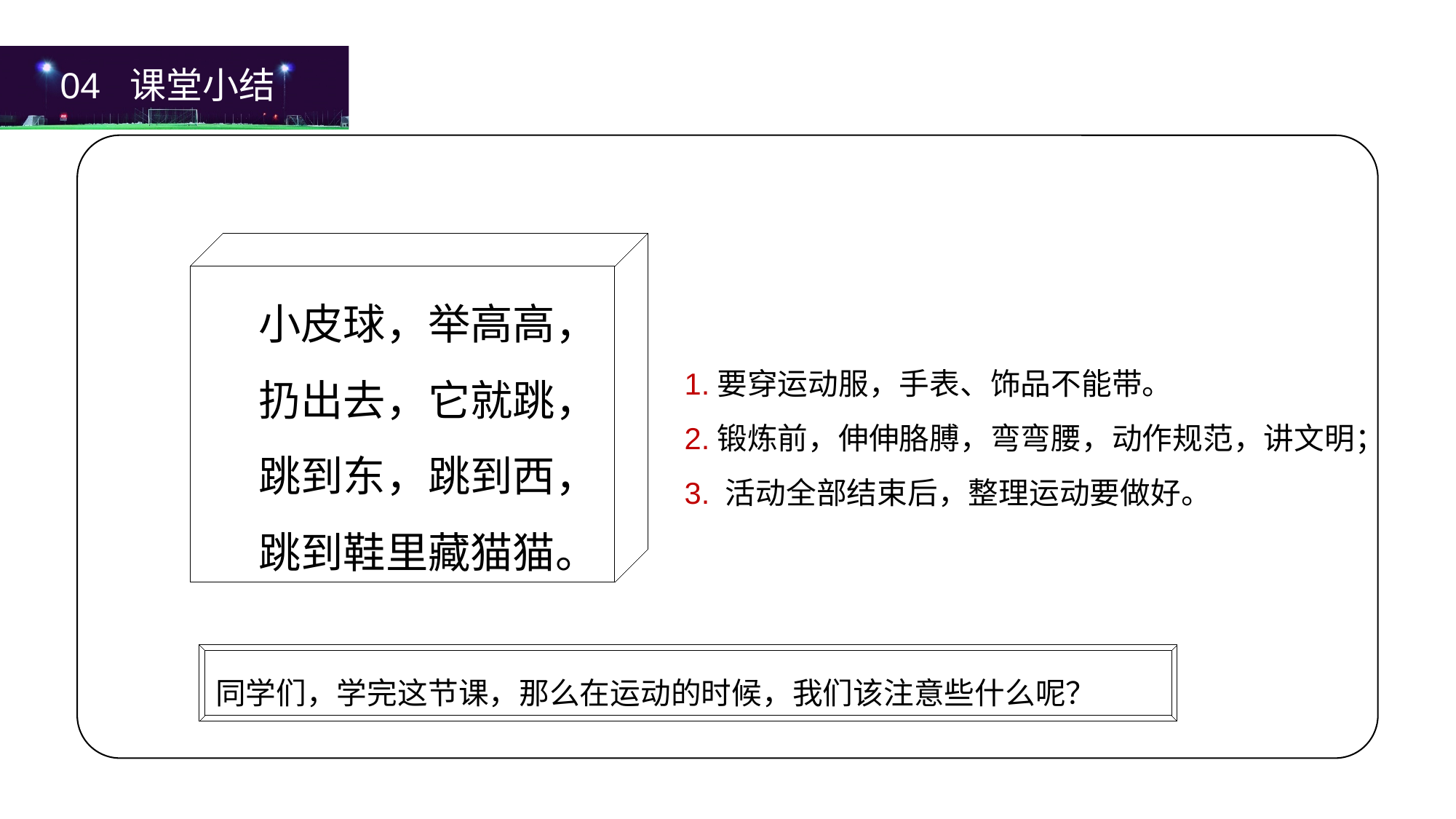

04  课堂小结

     小皮球，举高高，
     扔出去，它就跳，
     跳到东，跳到西，
     跳到鞋里藏猫猫。
1.要穿运动服，手表、饰品不能带。
2.锻炼前，伸伸胳膊，弯弯腰，动作规范，讲文明；
3. 活动全部结束后，整理运动要做好。
同学们，学完这节课，那么在运动的时候，我们该注意些什么呢？